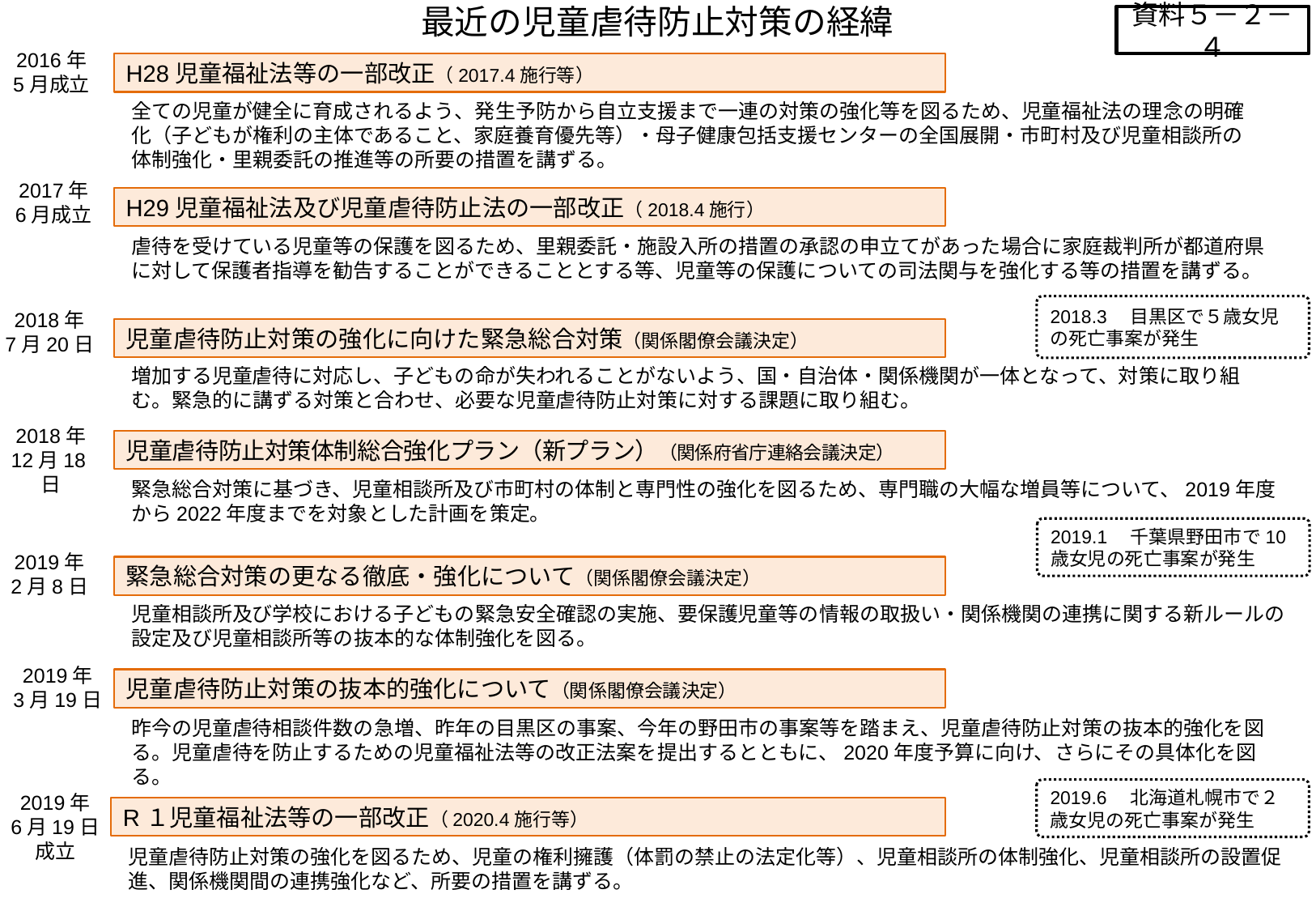

最近の児童虐待防止対策の経緯
資料５－２－４
2016年
5月成立
H28児童福祉法等の一部改正（2017.4施行等）
全ての児童が健全に育成されるよう、発生予防から自立支援まで一連の対策の強化等を図るため、児童福祉法の理念の明確化（子どもが権利の主体であること、家庭養育優先等）・母子健康包括支援センターの全国展開・市町村及び児童相談所の体制強化・里親委託の推進等の所要の措置を講ずる。
2017年
6月成立
H29児童福祉法及び児童虐待防止法の一部改正（2018.4施行）
虐待を受けている児童等の保護を図るため、里親委託・施設入所の措置の承認の申立てがあった場合に家庭裁判所が都道府県に対して保護者指導を勧告することができることとする等、児童等の保護についての司法関与を強化する等の措置を講ずる。
2018.3　目黒区で５歳女児の死亡事案が発生
2018年
7月20日
児童虐待防止対策の強化に向けた緊急総合対策（関係閣僚会議決定）
増加する児童虐待に対応し、子どもの命が失われることがないよう、国・自治体・関係機関が一体となって、対策に取り組む。緊急的に講ずる対策と合わせ、必要な児童虐待防止対策に対する課題に取り組む。
2018年
12月18日
児童虐待防止対策体制総合強化プラン（新プラン）（関係府省庁連絡会議決定）
緊急総合対策に基づき、児童相談所及び市町村の体制と専門性の強化を図るため、専門職の大幅な増員等について、2019年度から2022年度までを対象とした計画を策定。
2019.1　千葉県野田市で10歳女児の死亡事案が発生
2019年
2月8日
緊急総合対策の更なる徹底・強化について（関係閣僚会議決定）
児童相談所及び学校における子どもの緊急安全確認の実施、要保護児童等の情報の取扱い・関係機関の連携に関する新ルールの設定及び児童相談所等の抜本的な体制強化を図る。
2019年
3月19日
児童虐待防止対策の抜本的強化について（関係閣僚会議決定）
昨今の児童虐待相談件数の急増、昨年の目黒区の事案、今年の野田市の事案等を踏まえ、児童虐待防止対策の抜本的強化を図る。児童虐待を防止するための児童福祉法等の改正法案を提出するとともに、2020年度予算に向け、さらにその具体化を図る。
2019.6　北海道札幌市で２歳女児の死亡事案が発生
2019年
6月19日成立
R１児童福祉法等の一部改正（2020.4施行等）
児童虐待防止対策の強化を図るため、児童の権利擁護（体罰の禁止の法定化等）、児童相談所の体制強化、児童相談所の設置促進、関係機関間の連携強化など、所要の措置を講ずる。